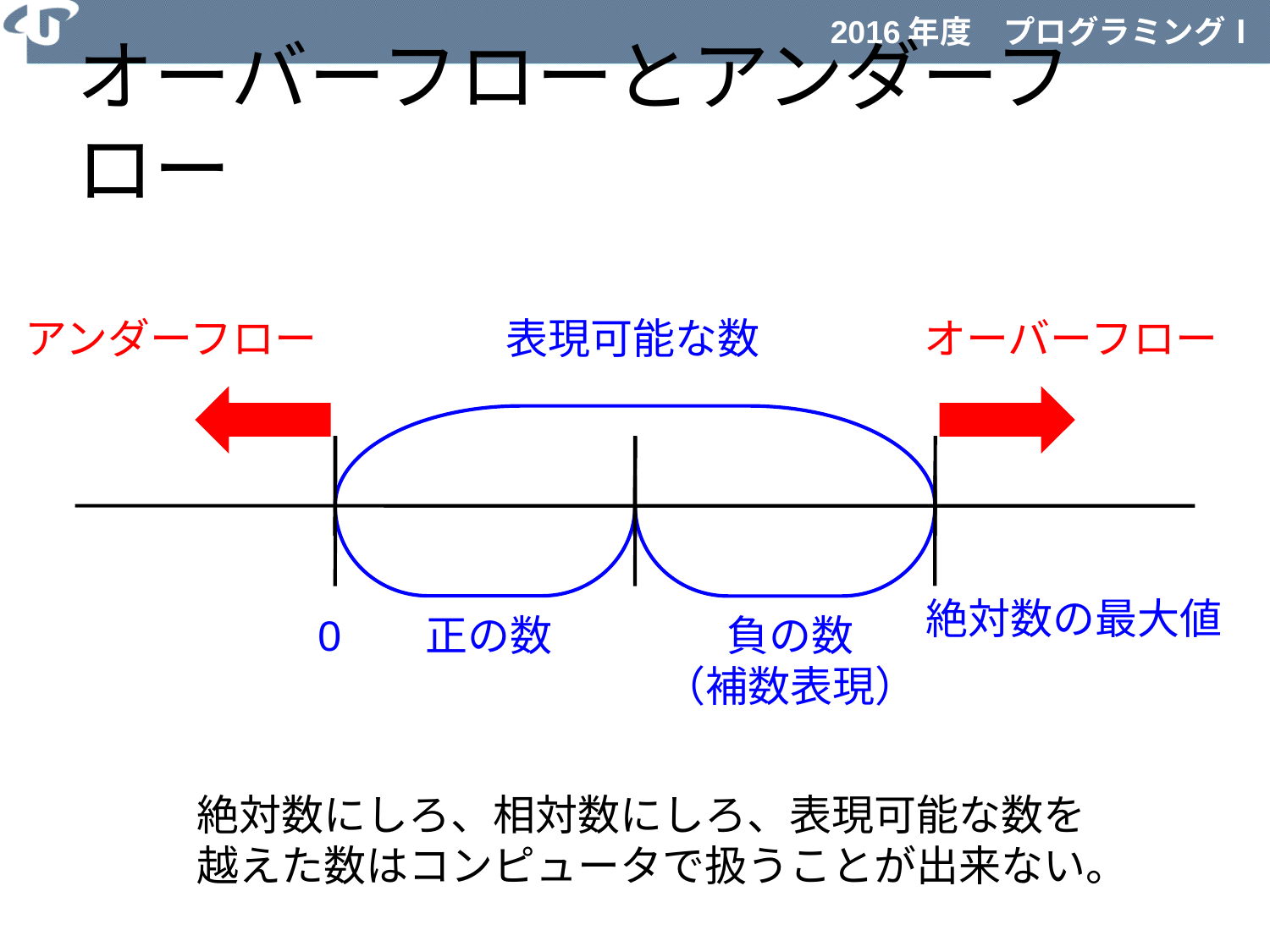

オーバーフローとアンダーフロー

アンダーフロー
表現可能な数
オーバーフロー

絶対数の最大値
0
正の数
負の数
（補数表現）
絶対数にしろ、相対数にしろ、表現可能な数を
越えた数はコンピュータで扱うことが出来ない。